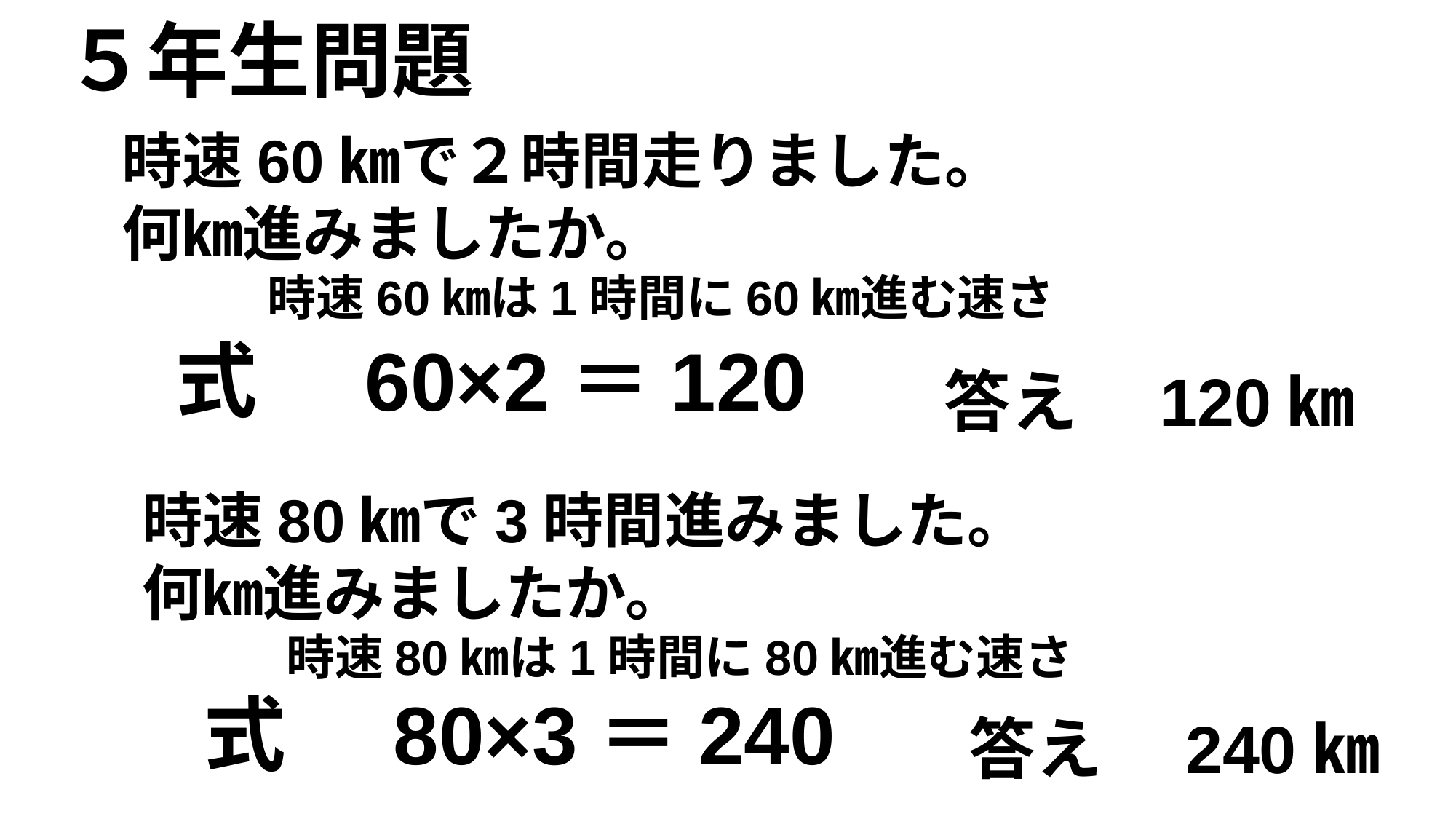

５年生問題
時速60㎞で２時間走りました。
何㎞進みましたか。
時速60㎞は1時間に60㎞進む速さ
式
60×2＝120
答え　120㎞
時速80㎞で3時間進みました。
何㎞進みましたか。
時速80㎞は1時間に80㎞進む速さ
式
80×3＝240
答え　240㎞